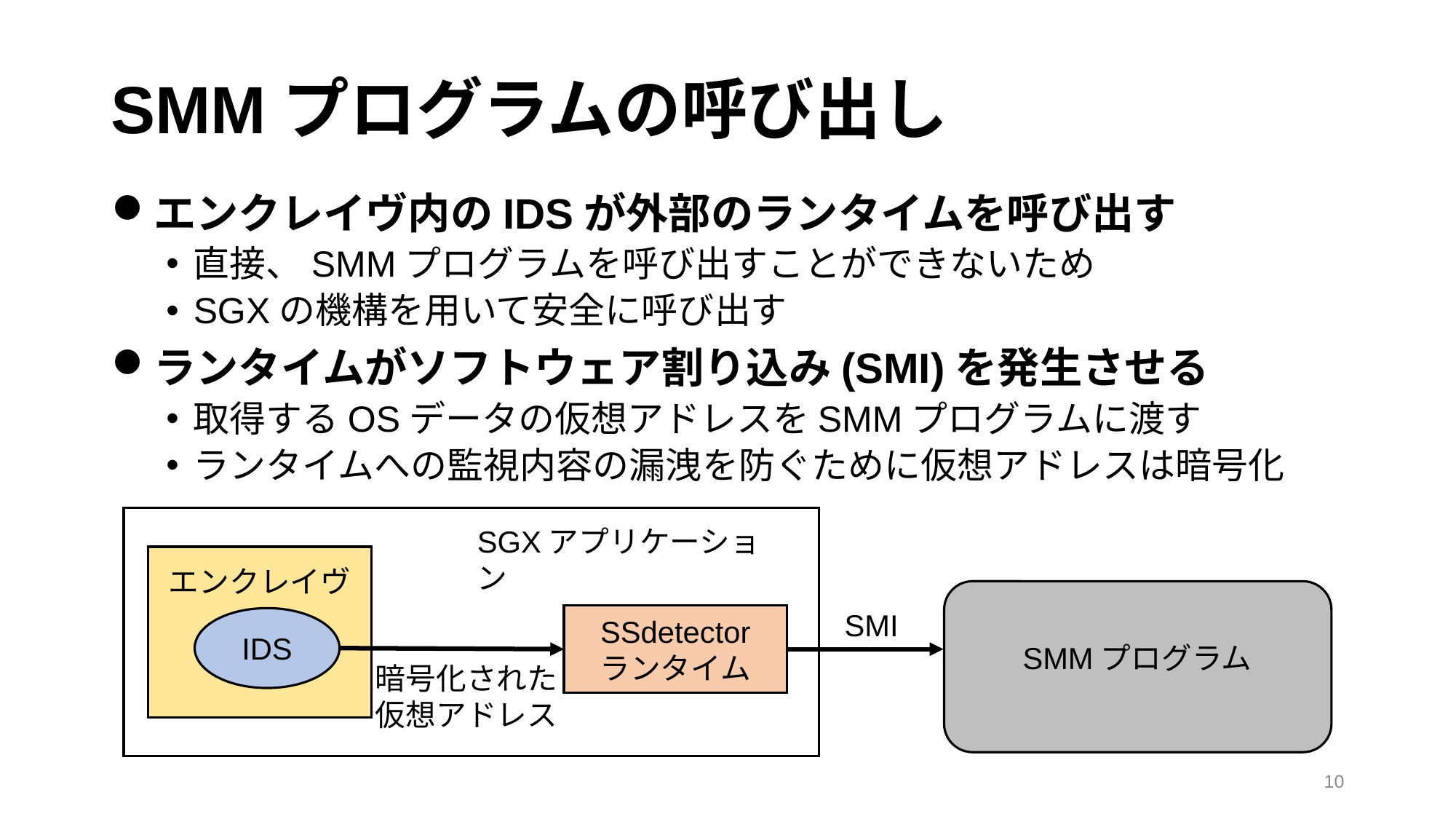

# SMMプログラムの呼び出し
エンクレイヴ内のIDSが外部のランタイムを呼び出す
直接、SMMプログラムを呼び出すことができないため
SGXの機構を用いて安全に呼び出す
ランタイムがソフトウェア割り込み(SMI)を発生させる
取得するOSデータの仮想アドレスをSMMプログラムに渡す
ランタイムへの監視内容の漏洩を防ぐために仮想アドレスは暗号化

SGXアプリケーション

エンクレイヴ

SMI
SSdetector
ランタイム
IDS
SMMプログラム
暗号化された仮想アドレス
10